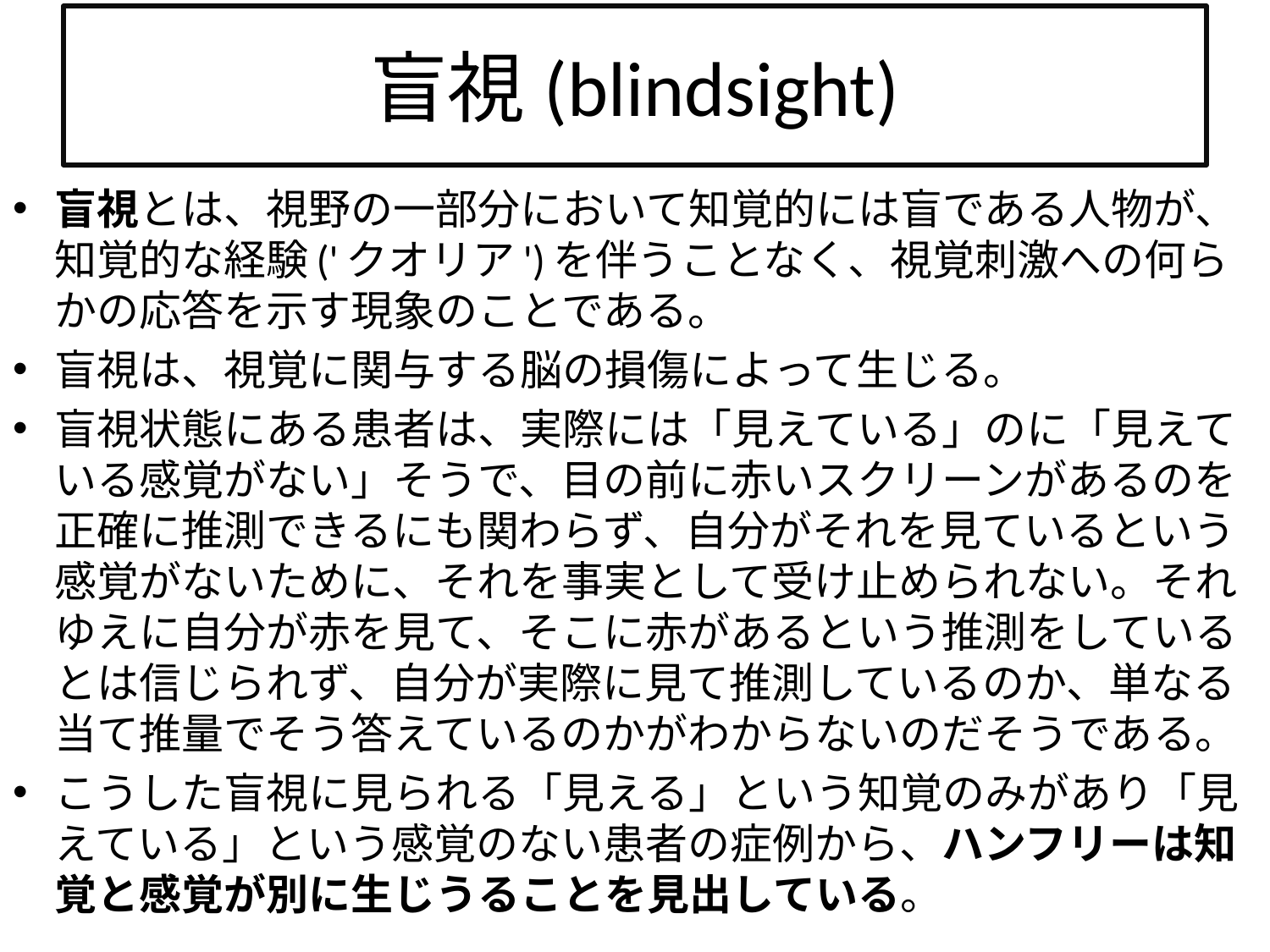

# 盲視(blindsight)
盲視とは、視野の一部分において知覚的には盲である人物が、知覚的な経験('クオリア')を伴うことなく、視覚刺激への何らかの応答を示す現象のことである。
盲視は、視覚に関与する脳の損傷によって生じる。
盲視状態にある患者は、実際には「見えている」のに「見えている感覚がない」そうで、目の前に赤いスクリーンがあるのを正確に推測できるにも関わらず、自分がそれを見ているという感覚がないために、それを事実として受け止められない。それゆえに自分が赤を見て、そこに赤があるという推測をしているとは信じられず、自分が実際に見て推測しているのか、単なる当て推量でそう答えているのかがわからないのだそうである。
こうした盲視に見られる「見える」という知覚のみがあり「見えている」という感覚のない患者の症例から、ハンフリーは知覚と感覚が別に生じうることを見出している。